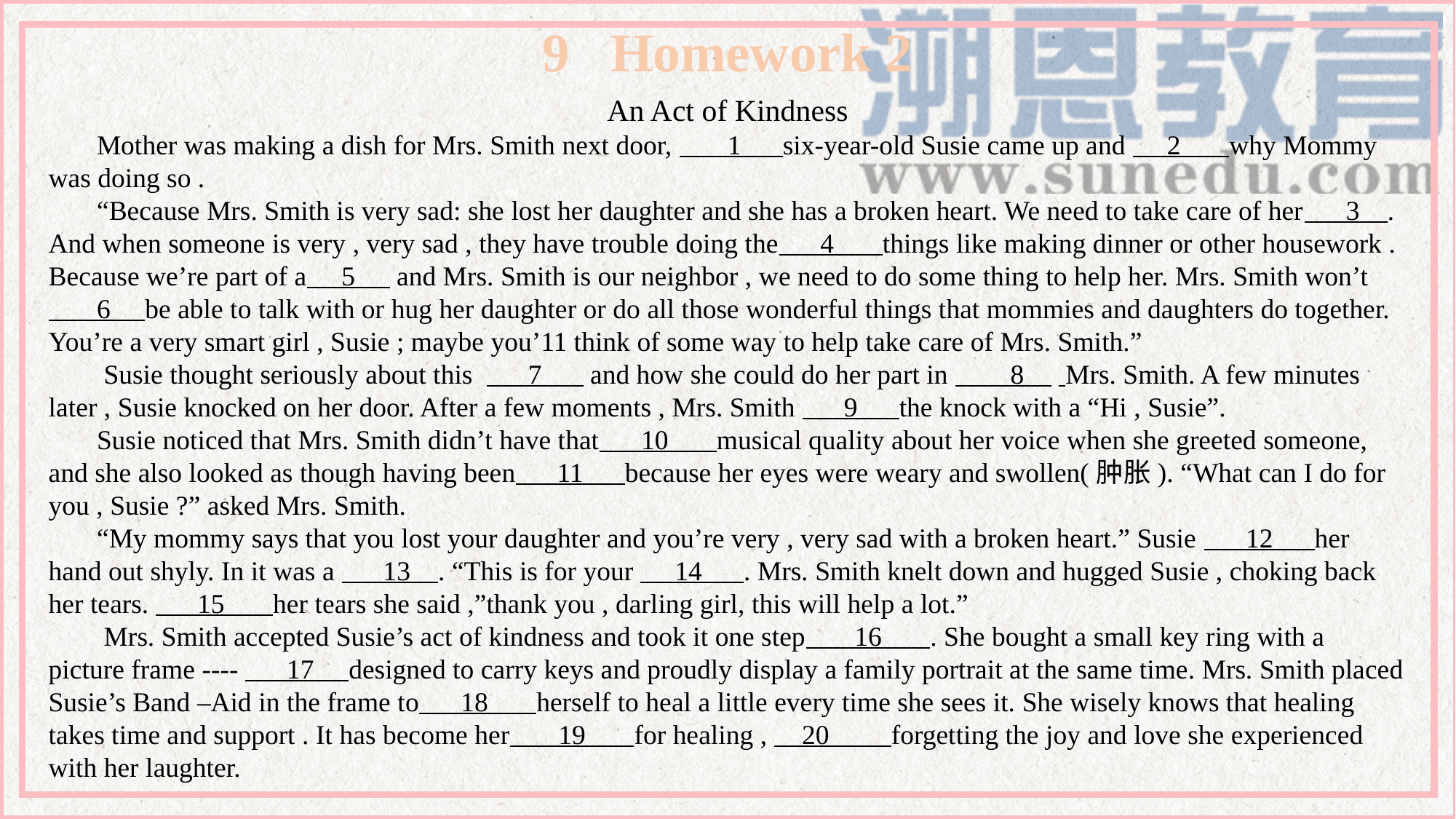

9   Homework 2
An Act of Kindness
       Mother was making a dish for Mrs. Smith next door,        1      six-year-old Susie came up and      2       why Mommy was doing so .
       “Because Mrs. Smith is very sad: she lost her daughter and she has a broken heart. We need to take care of her      3    .  And when someone is very , very sad , they have trouble doing the      4       things like making dinner or other housework . Because we’re part of a     5      and Mrs. Smith is our neighbor , we need to do some thing to help her. Mrs. Smith won’t
       6     be able to talk with or hug her daughter or do all those wonderful things that mommies and daughters do together. You’re a very smart girl , Susie ; maybe you’11 think of some way to help take care of Mrs. Smith.”
        Susie thought seriously about this        7       and how she could do her part in         8      Mrs. Smith. A few minutes later , Susie knocked on her door. After a few moments , Mrs. Smith       9      the knock with a “Hi , Susie”.
       Susie noticed that Mrs. Smith didn’t have that      10       musical quality about her voice when she greeted someone, and she also looked as though having been      11      because her eyes were weary and swollen(肿胀). “What can I do for you , Susie ?” asked Mrs. Smith.
       “My mommy says that you lost your daughter and you’re very , very sad with a broken heart.” Susie       12      her hand out shyly. In it was a       13    . “This is for your      14      . Mrs. Smith knelt down and hugged Susie , choking back her tears.       15       her tears she said ,”thank you , darling girl, this will help a lot.”
        Mrs. Smith accepted Susie’s act of kindness and took it one step       16       . She bought a small key ring with a picture frame ----       17     designed to carry keys and proudly display a family portrait at the same time. Mrs. Smith placed Susie’s Band –Aid in the frame to      18       herself to heal a little every time she sees it. She wisely knows that healing takes time and support . It has become her       19       for healing ,     20         forgetting the joy and love she experienced with her laughter.